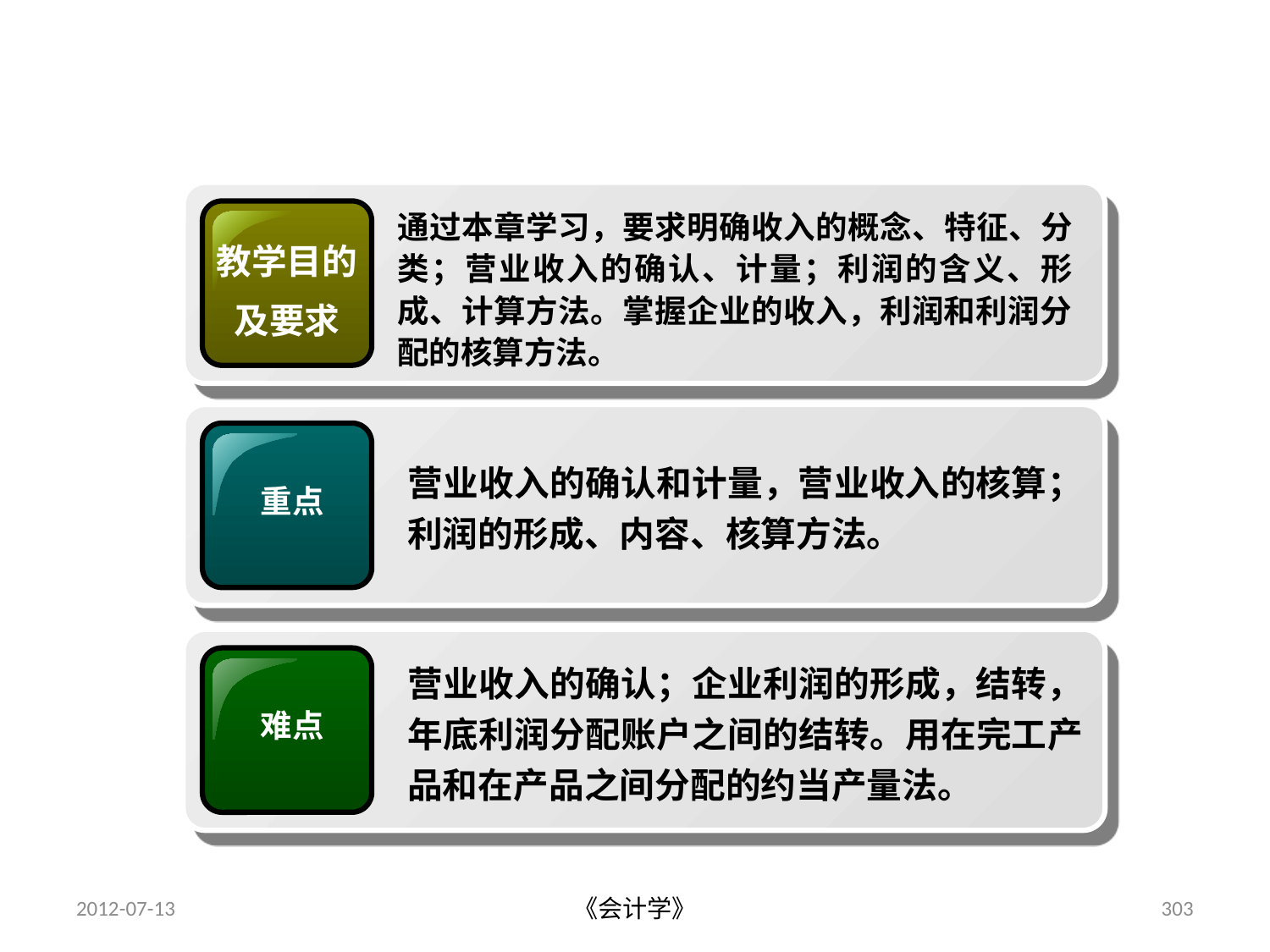

# 第八章   收入与利润

通过本章学习，要求明确收入的概念、特征、分类；营业收入的确认、计量；利润的含义、形成、计算方法。掌握企业的收入，利润和利润分配的核算方法。

教学目的及要求

营业收入的确认和计量，营业收入的核算；利润的形成、内容、核算方法。
重点

营业收入的确认；企业利润的形成，结转，年底利润分配账户之间的结转。用在完工产品和在产品之间分配的约当产量法。

难点
2012-07-13
《会计学》
303